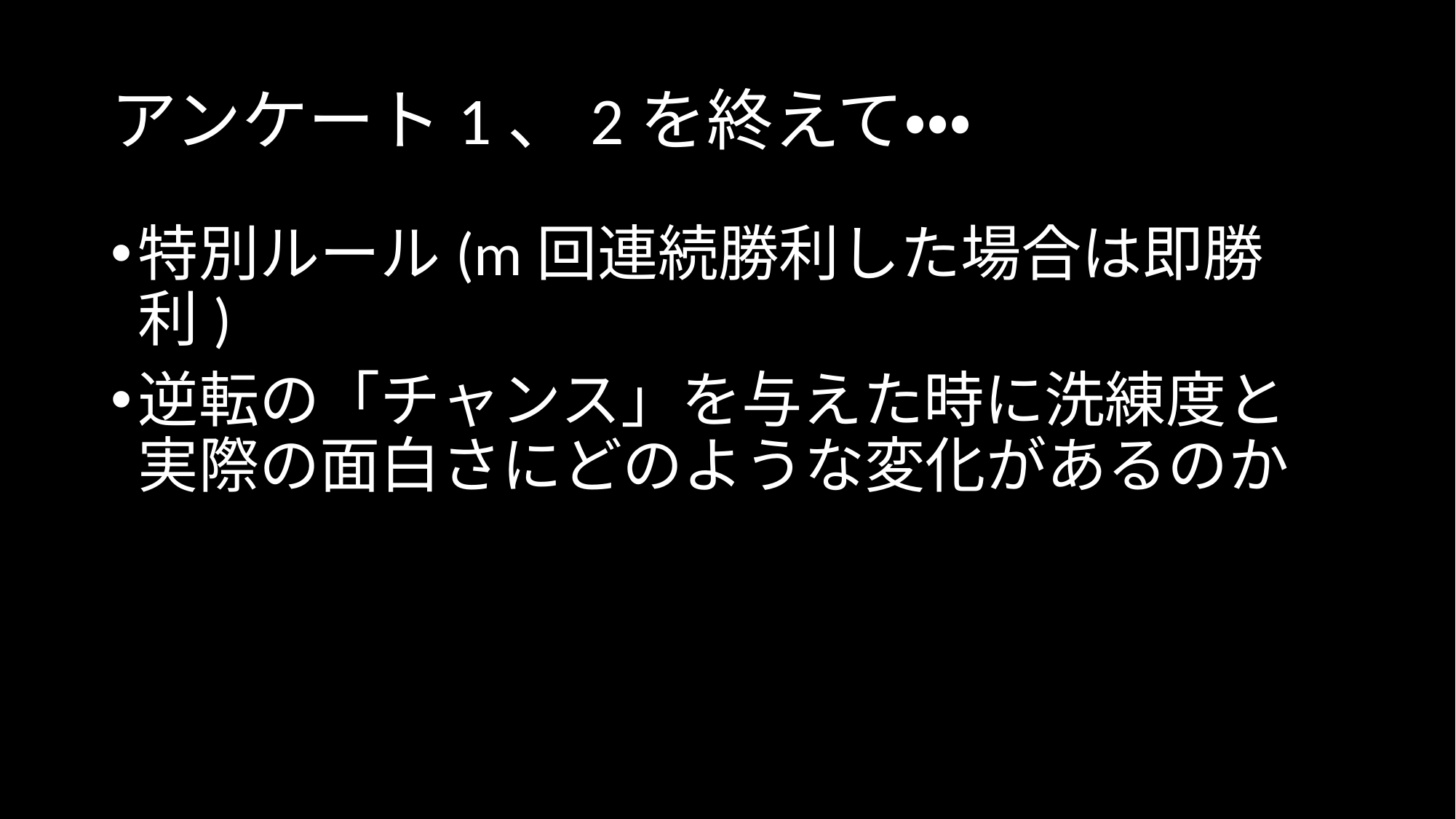

# アンケート1、2を終えて・・・
特別ルール(m回連続勝利した場合は即勝利)
逆転の「チャンス」を与えた時に洗練度と実際の面白さにどのような変化があるのか